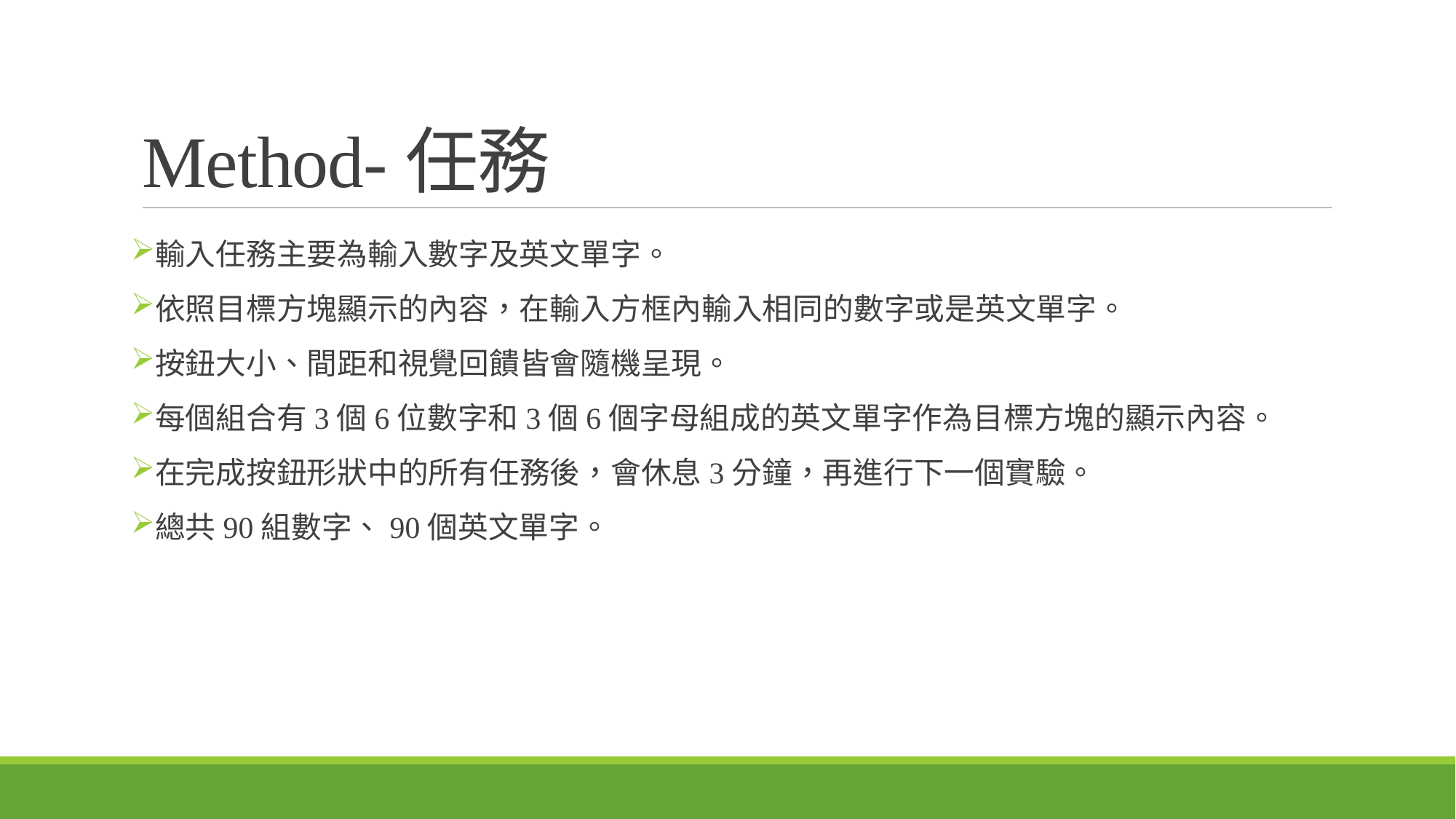

# Method-任務
輸入任務主要為輸入數字及英文單字。
依照目標方塊顯示的內容，在輸入方框內輸入相同的數字或是英文單字。
按鈕大小、間距和視覺回饋皆會隨機呈現。
每個組合有3個6位數字和3個6個字母組成的英文單字作為目標方塊的顯示內容。
在完成按鈕形狀中的所有任務後，會休息3分鐘，再進行下一個實驗。
總共90組數字、90個英文單字。